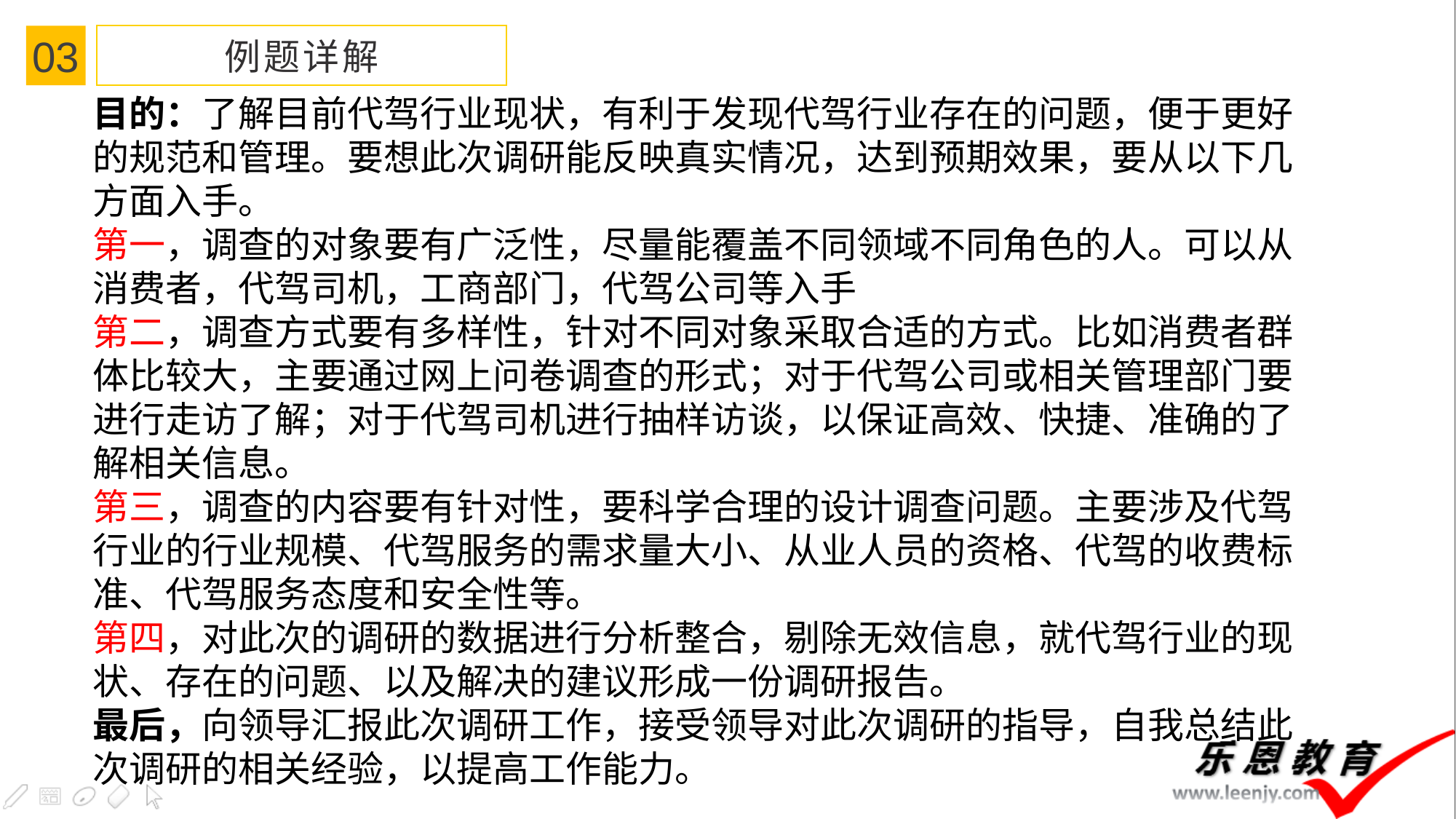

03
例题详解
目的：了解目前代驾行业现状，有利于发现代驾行业存在的问题，便于更好的规范和管理。要想此次调研能反映真实情况，达到预期效果，要从以下几方面入手。
第一，调查的对象要有广泛性，尽量能覆盖不同领域不同角色的人。可以从消费者，代驾司机，工商部门，代驾公司等入手
第二，调查方式要有多样性，针对不同对象采取合适的方式。比如消费者群体比较大，主要通过网上问卷调查的形式；对于代驾公司或相关管理部门要进行走访了解；对于代驾司机进行抽样访谈，以保证高效、快捷、准确的了解相关信息。
第三，调查的内容要有针对性，要科学合理的设计调查问题。主要涉及代驾行业的行业规模、代驾服务的需求量大小、从业人员的资格、代驾的收费标准、代驾服务态度和安全性等。
第四，对此次的调研的数据进行分析整合，剔除无效信息，就代驾行业的现状、存在的问题、以及解决的建议形成一份调研报告。
最后，向领导汇报此次调研工作，接受领导对此次调研的指导，自我总结此次调研的相关经验，以提高工作能力。